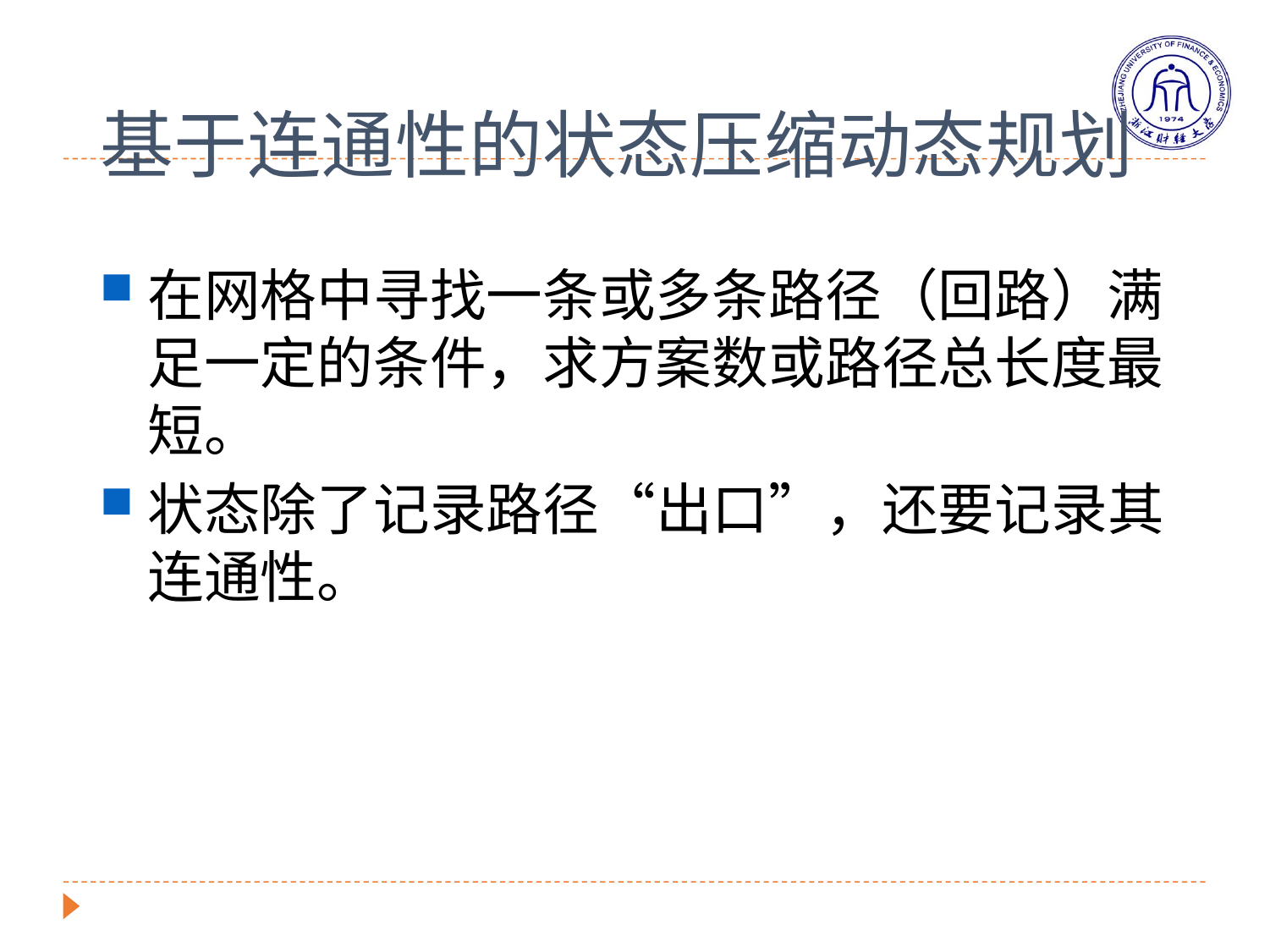

# 基于连通性的状态压缩动态规划
在网格中寻找一条或多条路径（回路）满足一定的条件，求方案数或路径总长度最短。
状态除了记录路径“出口”，还要记录其连通性。